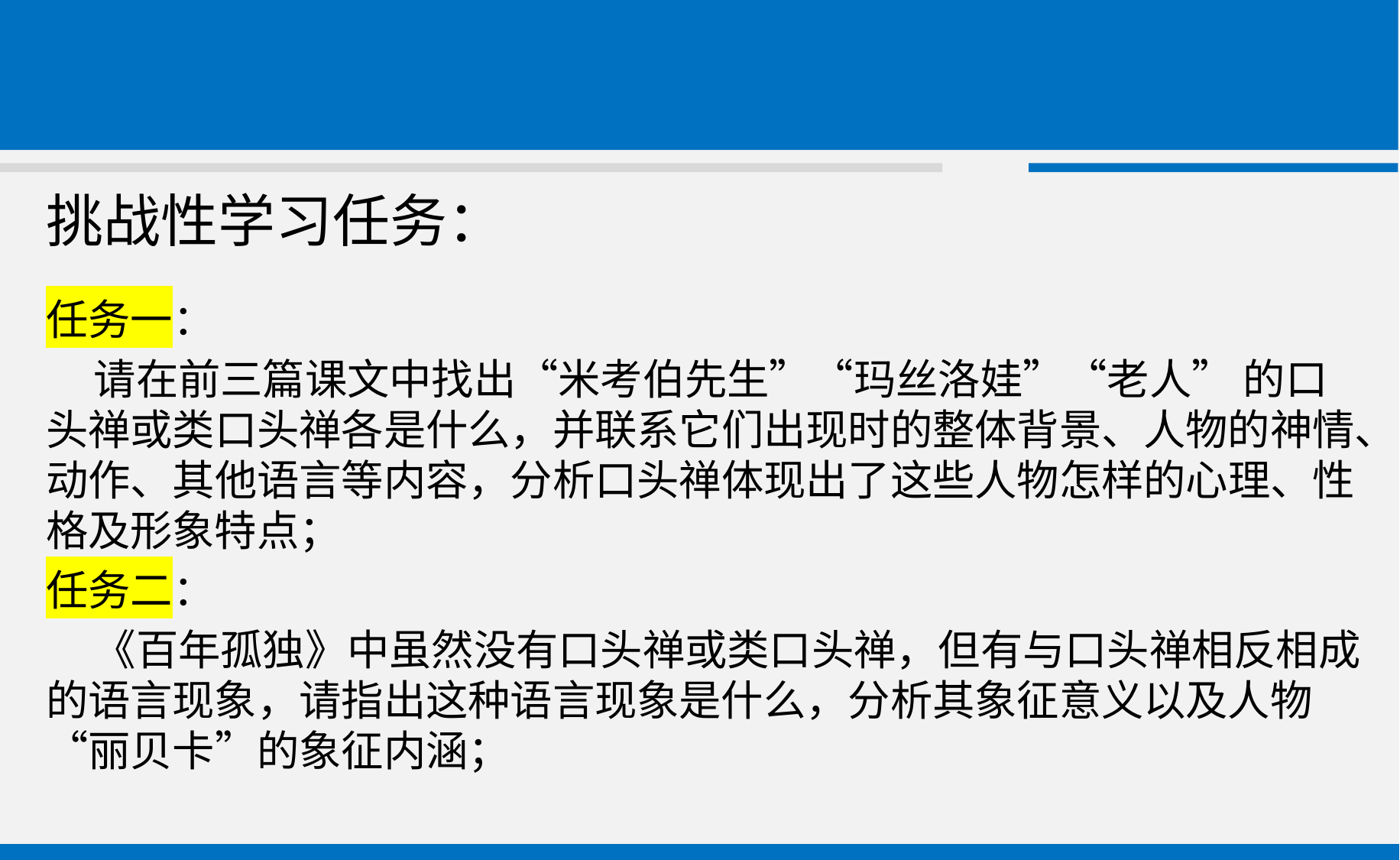

# 挑战性学习任务：
任务一：
    请在前三篇课文中找出“米考伯先生”“玛丝洛娃”“老人” 的口头禅或类口头禅各是什么，并联系它们出现时的整体背景、人物的神情、动作、其他语言等内容，分析口头禅体现出了这些人物怎样的心理、性格及形象特点；
任务二：
    《百年孤独》中虽然没有口头禅或类口头禅，但有与口头禅相反相成的语言现象，请指出这种语言现象是什么，分析其象征意义以及人物“丽贝卡”的象征内涵；